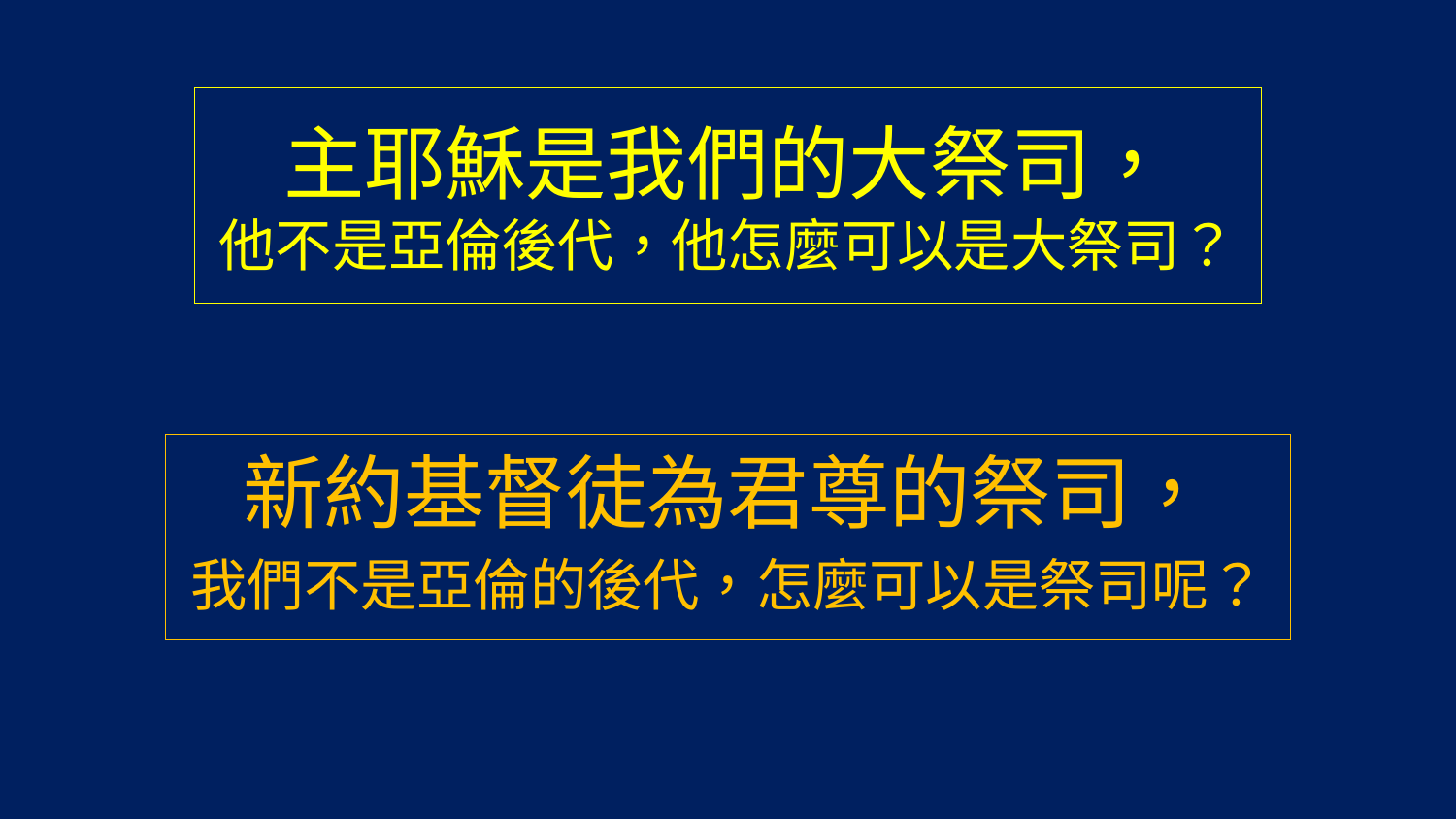

# 主耶穌是我們的大祭司， 他不是亞倫後代，他怎麼可以是大祭司？
新約基督徒為君尊的祭司，
我們不是亞倫的後代，怎麼可以是祭司呢？